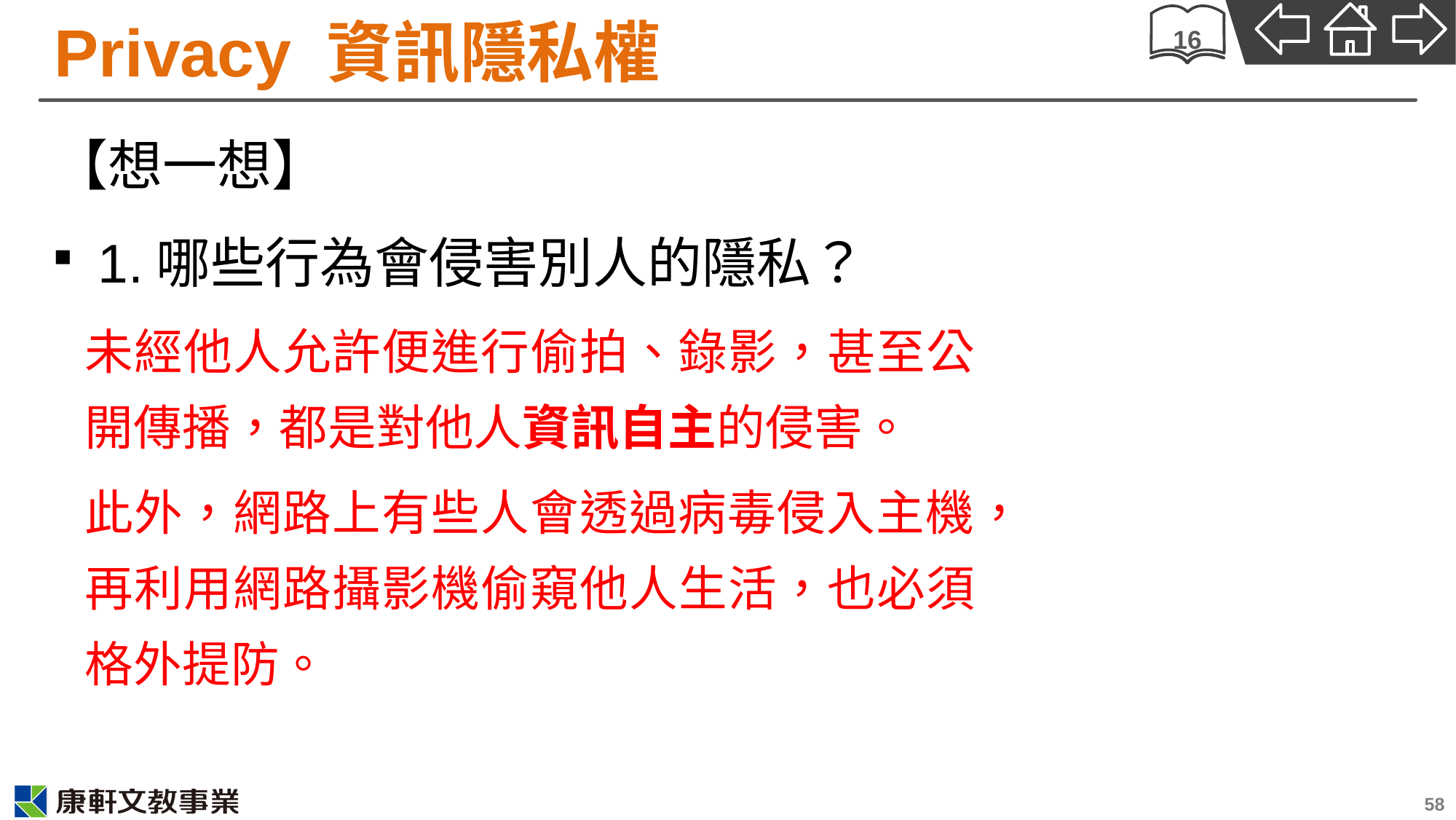

# Privacy 資訊隱私權
16
【想一想】
1.哪些行為會侵害別人的隱私？

未經他人允許便進行偷拍、錄影，甚至公開傳播，都是對他人資訊自主的侵害。
此外，網路上有些人會透過病毒侵入主機，再利用網路攝影機偷窺他人生活，也必須格外提防。
58